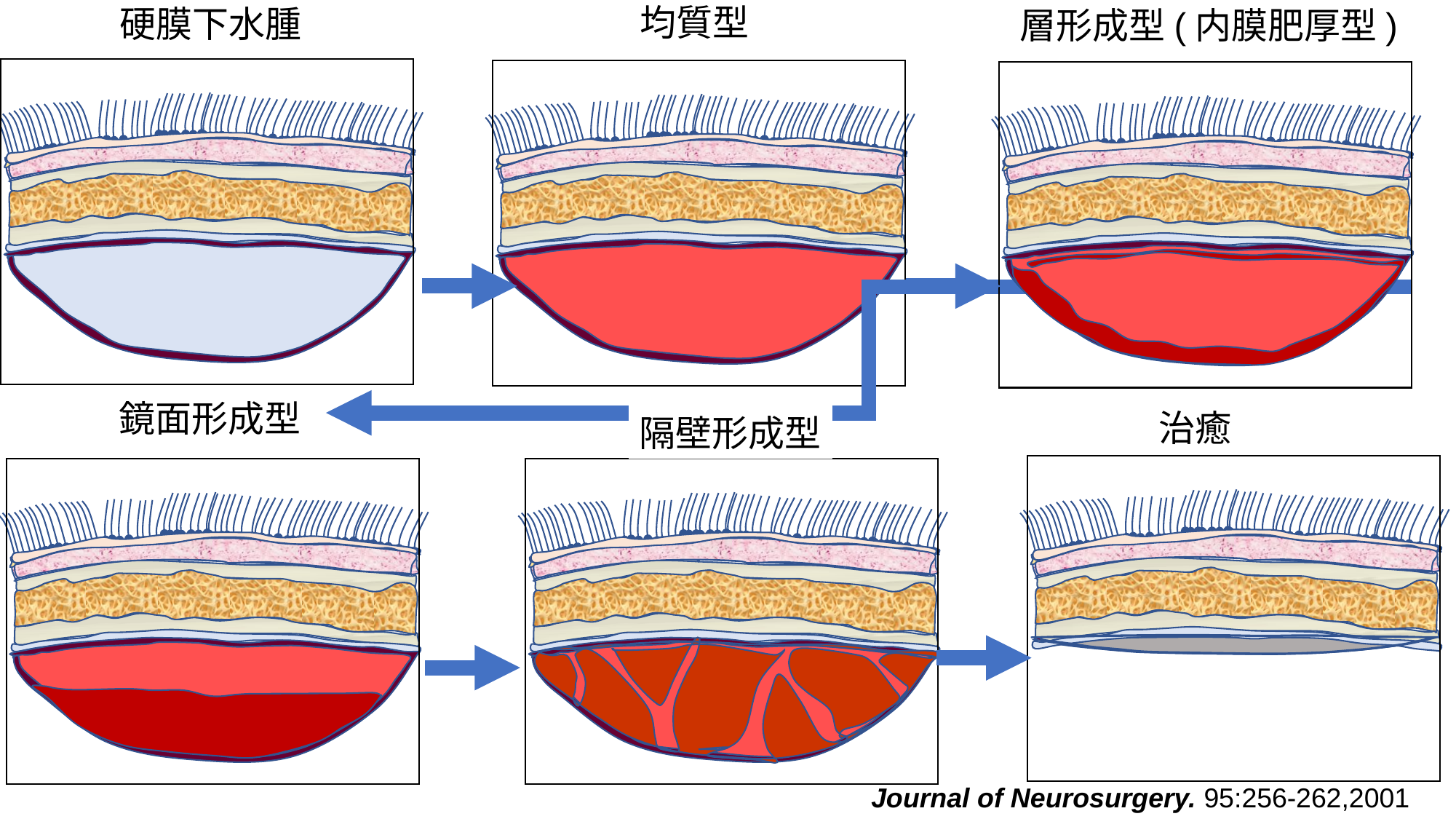

均質型
硬膜下水腫
層形成型(内膜肥厚型)

鏡面形成型
治癒

隔壁形成型

Journal of Neurosurgery. 95:256-262,2001